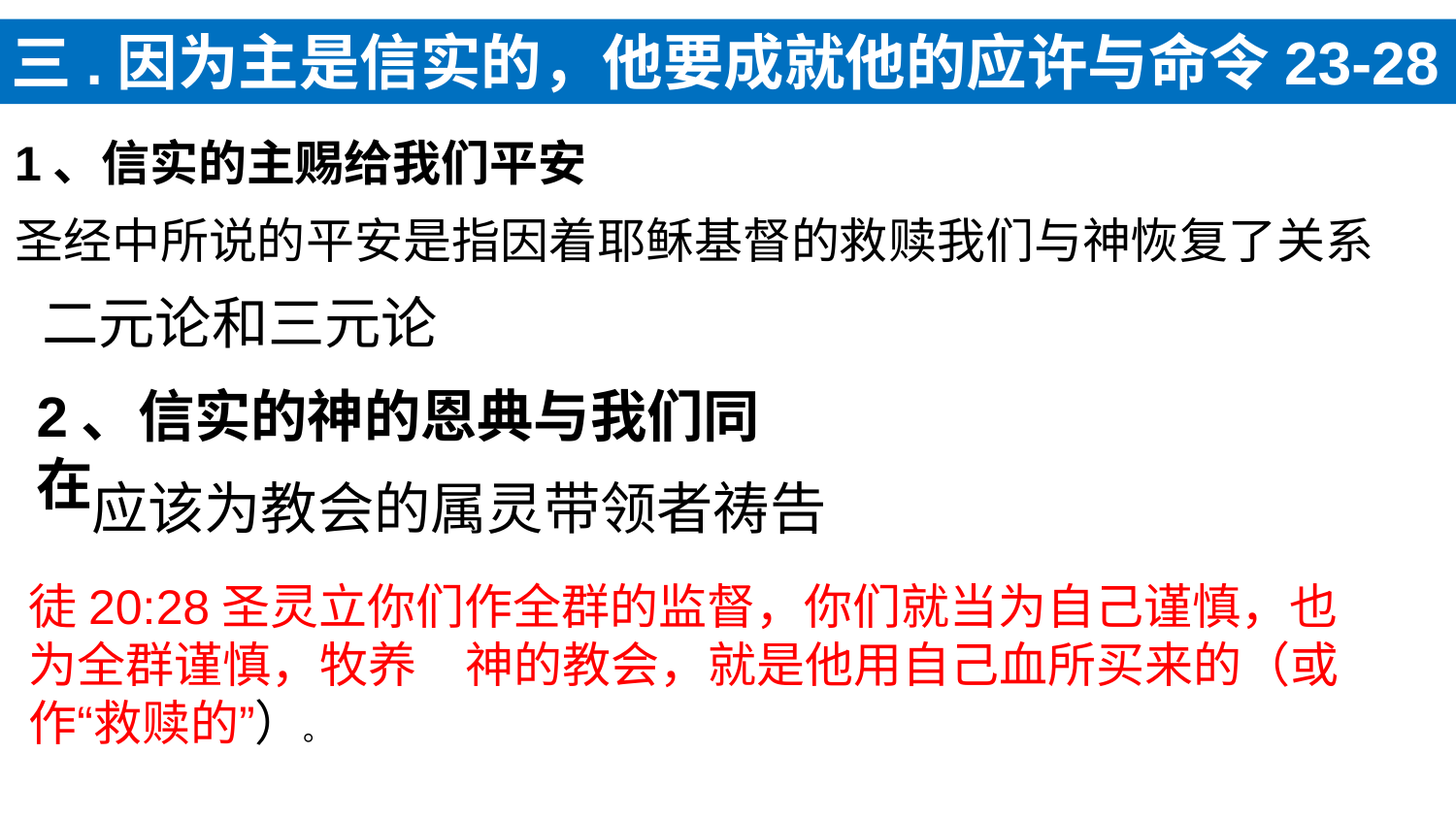

三.因为主是信实的，他要成就他的应许与命令23-28

1、信实的主赐给我们平安
圣经中所说的平安是指因着耶稣基督的救赎我们与神恢复了关系
二元论和三元论

2、信实的神的恩典与我们同在
应该为教会的属灵带领者祷告
徒20:28圣灵立你们作全群的监督，你们就当为自己谨慎，也为全群谨慎，牧养　神的教会，就是他用自己血所买来的（或作“救赎的”）。